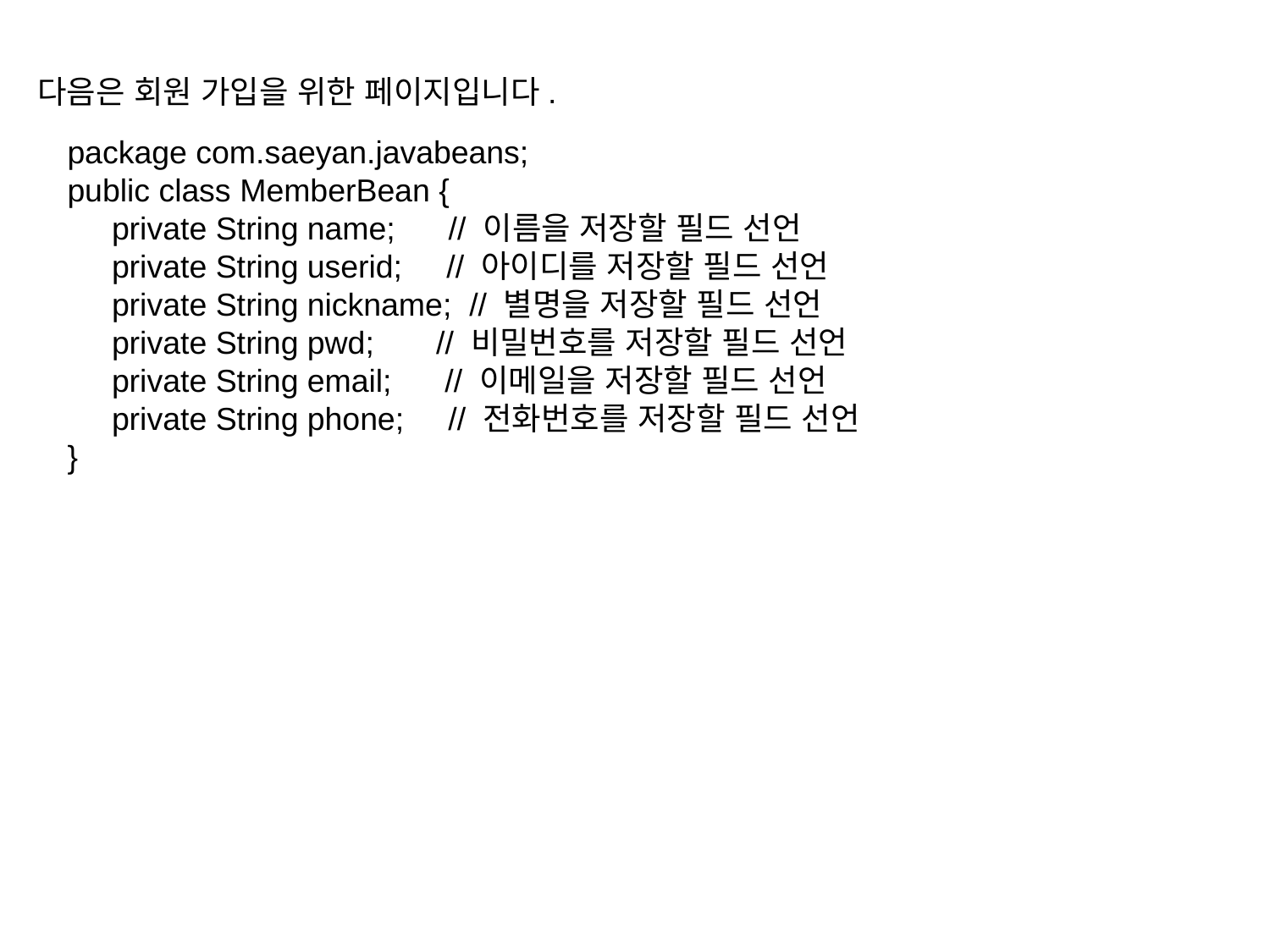

다음은 회원 가입을 위한 페이지입니다.

package com.saeyan.javabeans;
public class MemberBean {
     private String name;      // 이름을 저장할 필드 선언
     private String userid;     // 아이디를 저장할 필드 선언
     private String nickname;  // 별명을 저장할 필드 선언
     private String pwd;       // 비밀번호를 저장할 필드 선언
     private String email;      // 이메일을 저장할 필드 선언
     private String phone;     // 전화번호를 저장할 필드 선언
}